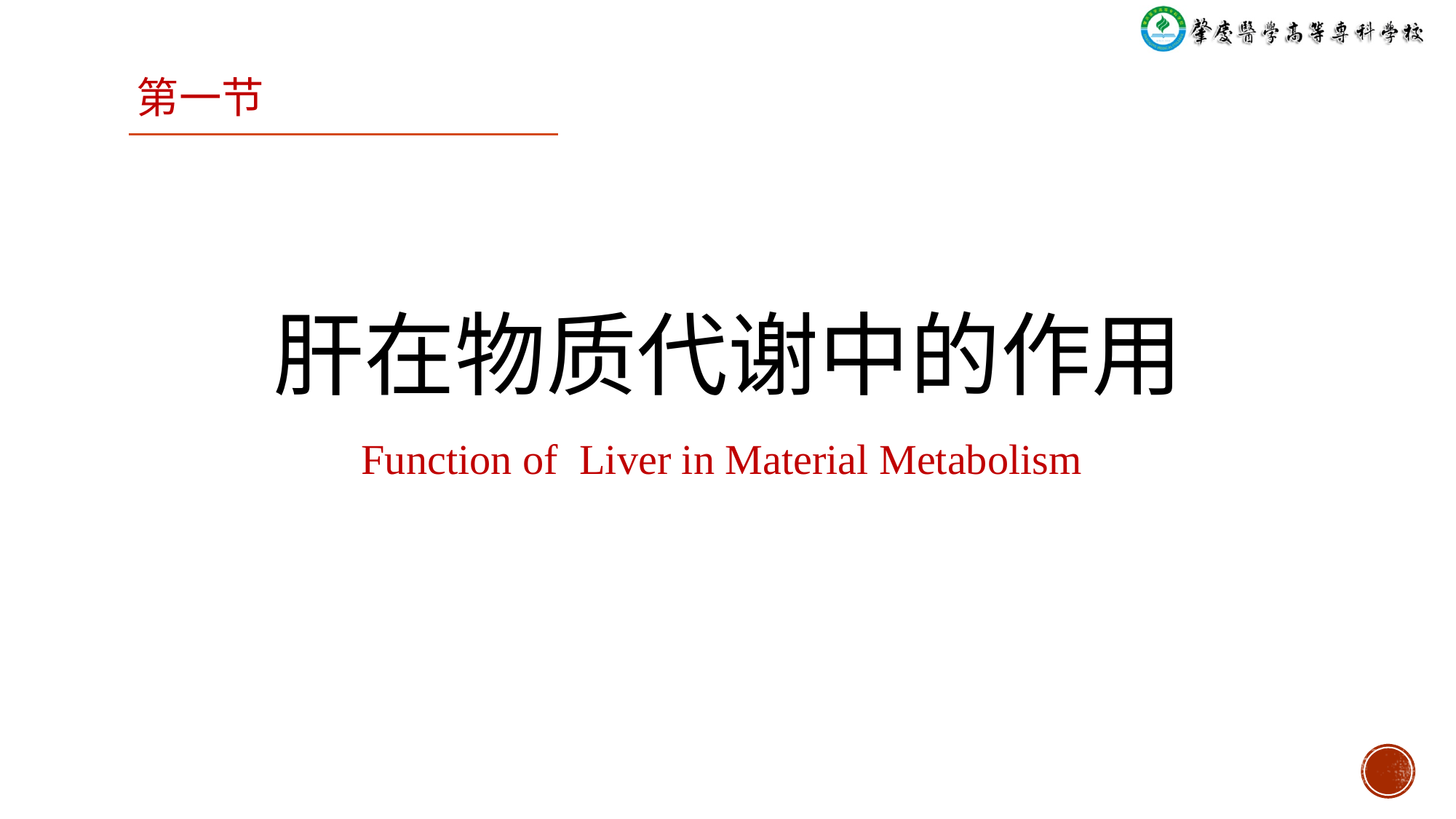

第一节
肝在物质代谢中的作用
Function of  Liver in Material Metabolism